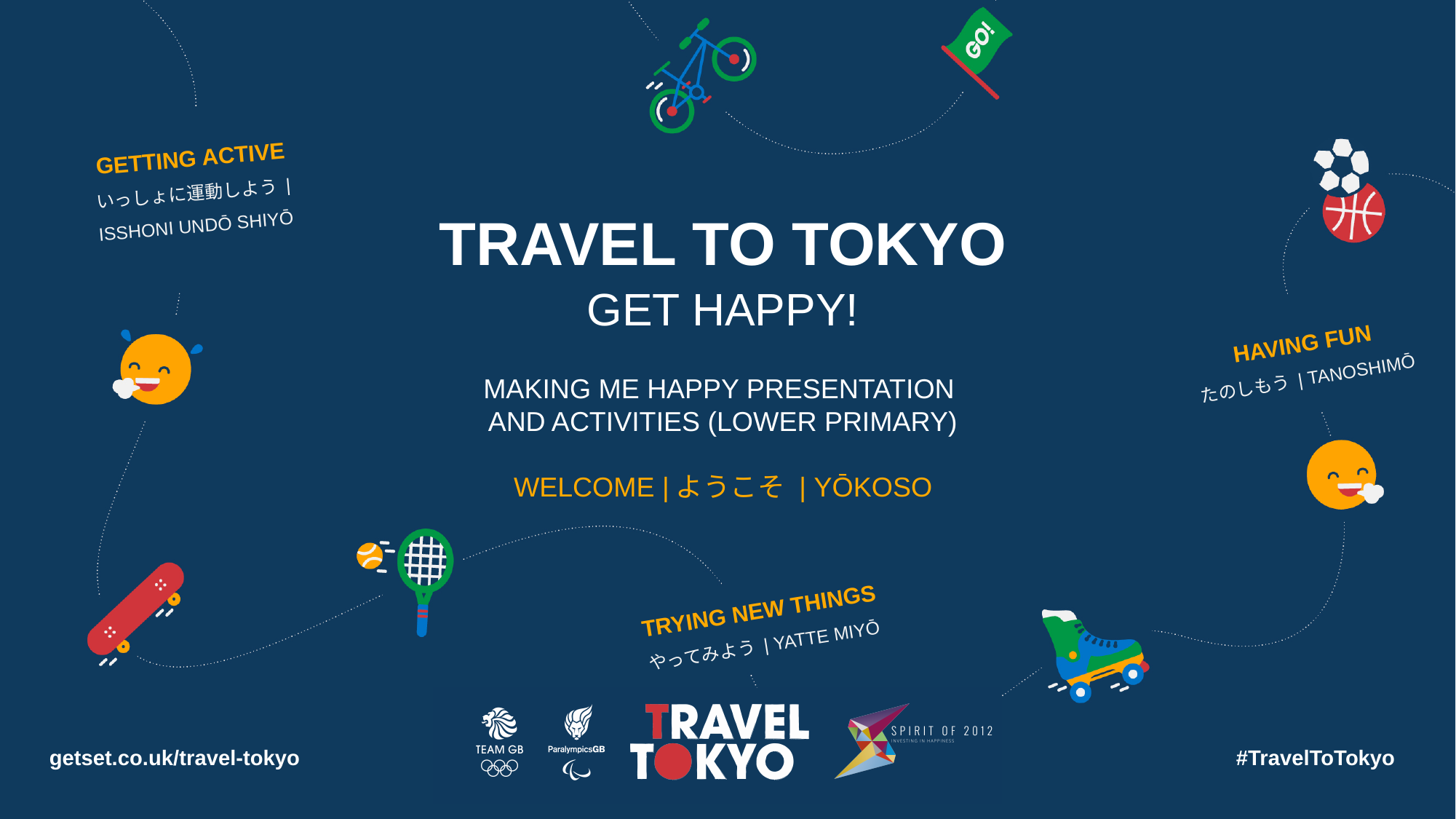

GETTING ACTIVE
いっしょに運動しよう | ISSHONI UNDŌ SHIYŌ

TRAVEL TO TOKYO
GET HAPPY!
MAKING ME HAPPY PRESENTATION
AND ACTIVITIES (LOWER PRIMARY)

WELCOME |ようこそ | YŌKOSO

HAVING FUN
たのしもう | TANOSHIMŌ

TRYING NEW THINGS
やってみよう | YATTE MIYŌ

getset.co.uk/travel-tokyo
#TravelToTokyo